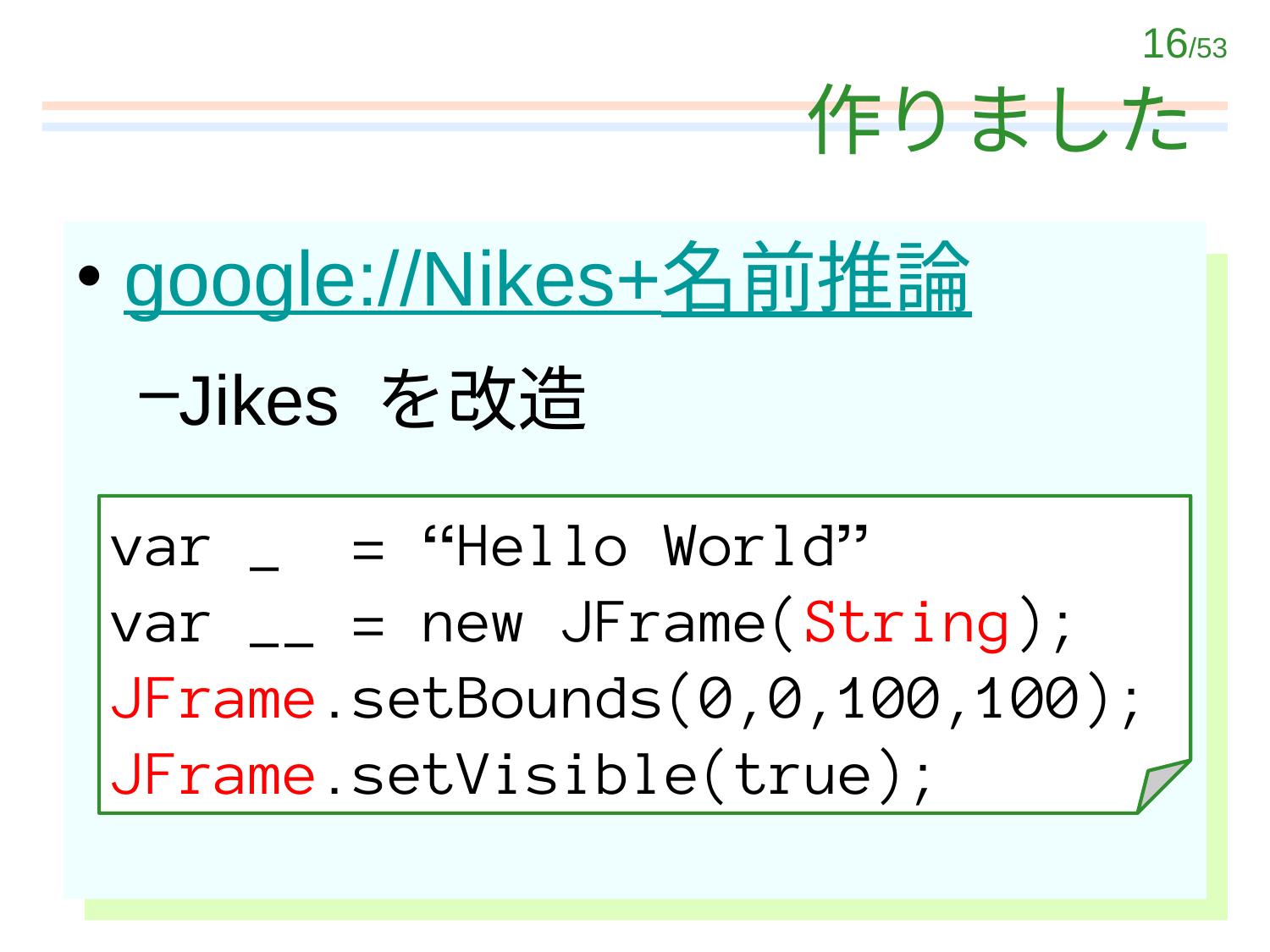

# 作りました
google://Nikes+名前推論
Jikes を改造
var _  = “Hello World”
var __ = new JFrame(String);
JFrame.setBounds(0,0,100,100);
JFrame.setVisible(true);